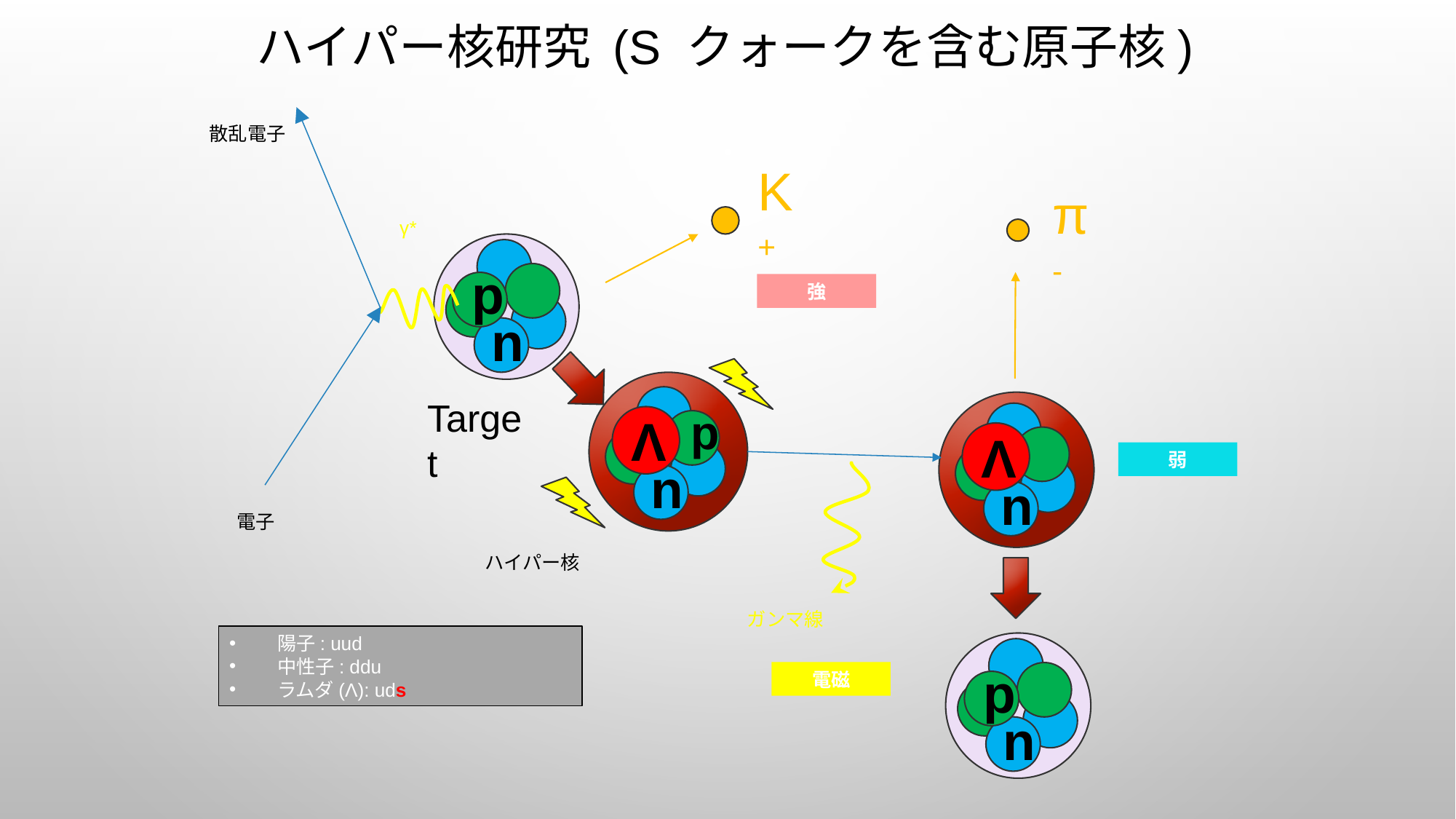

# ハイパー核研究 (s クォークを含む原子核)
散乱電子
K+
π-

γ*

p

強

n

Target

p
Λ

Λ

弱

n

n

電子

ハイパー核

ガンマ線
陽子: uud
中性子: ddu
ラムダ(Λ): uds

p
電磁

n